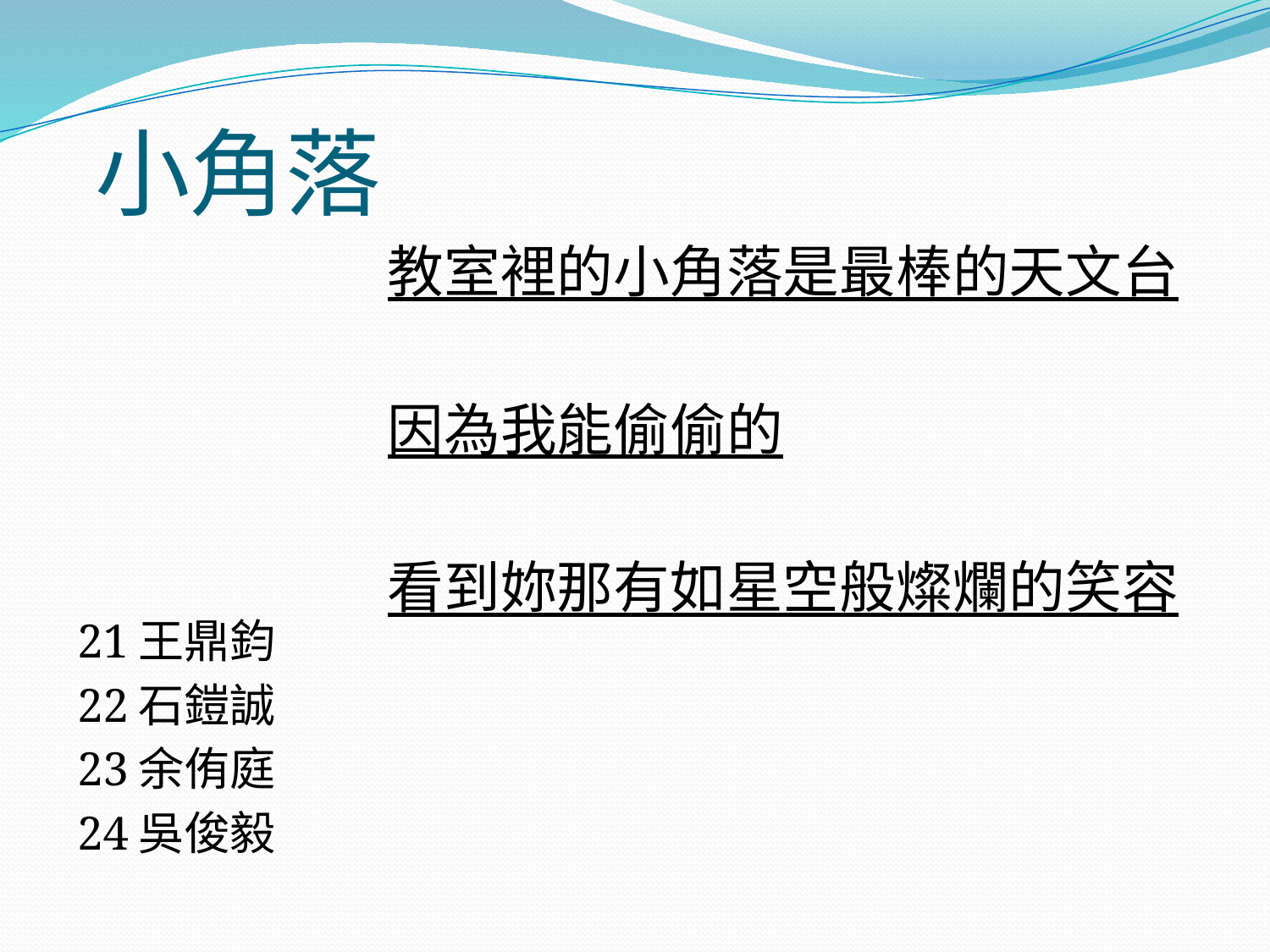

# 小角落
教室裡的小角落是最棒的天文台

因為我能偷偷的

看到妳那有如星空般燦爛的笑容
21王鼎鈞
22石鎧誠
23余侑庭
24吳俊毅